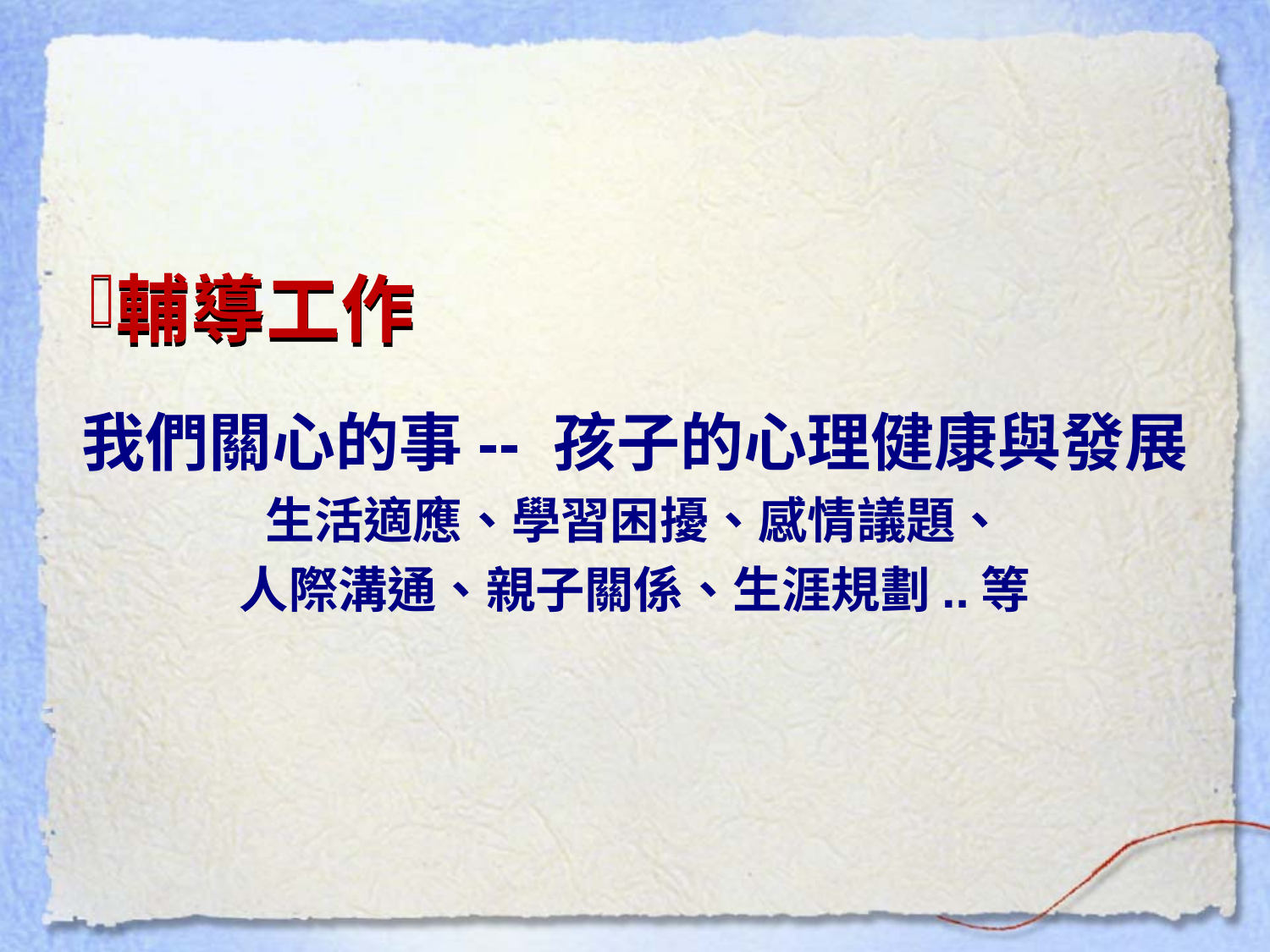

輔導工作
我們關心的事-- 孩子的心理健康與發展
生活適應、學習困擾、感情議題、
人際溝通、親子關係、生涯規劃..等